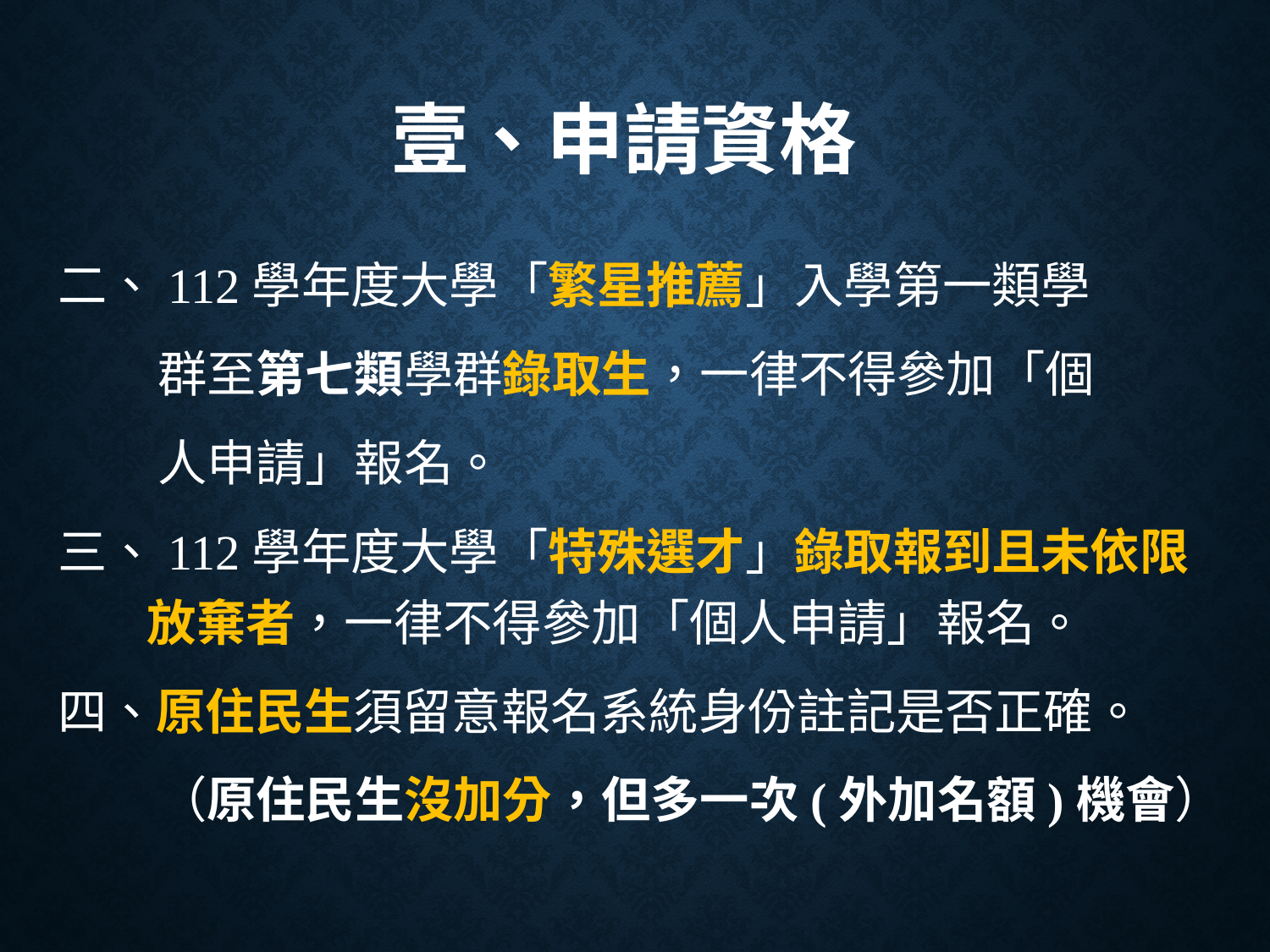

# 壹、申請資格
二、112學年度大學「繁星推薦」入學第一類學
        群至第七類學群錄取生，一律不得參加「個
        人申請」報名。
三、112學年度大學「特殊選才」錄取報到且未依限
        放棄者，一律不得參加「個人申請」報名。
四、原住民生須留意報名系統身份註記是否正確。
        （原住民生沒加分，但多一次(外加名額)機會）